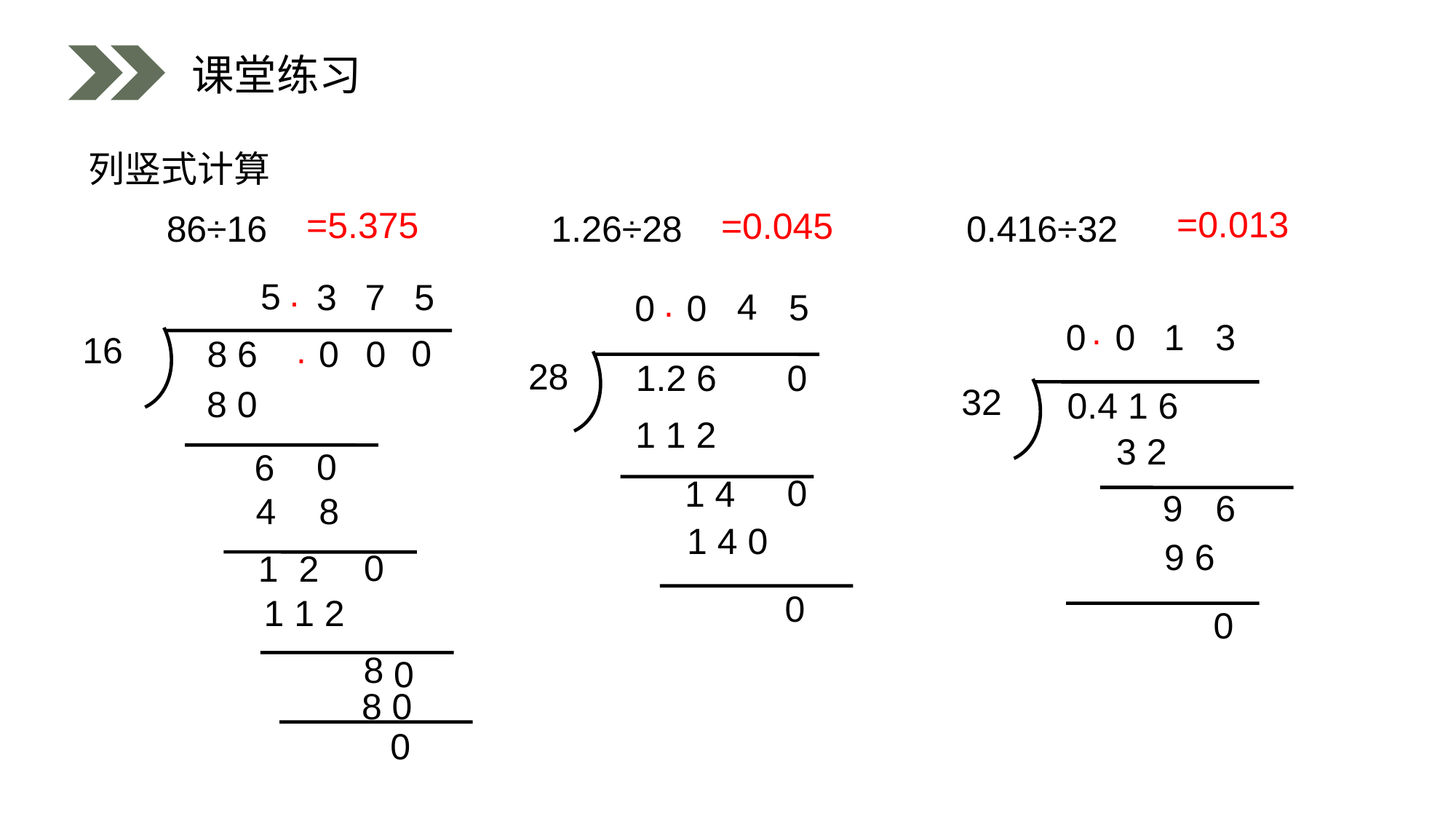

课堂练习
 列竖式计算
=0.013
=5.375
=0.045
86÷16                            1.26÷28                            0.416÷32
.
5
5
3
7
.
4
5
0
0
.
0
3
0
1
16
.
0
8 6
0
0

28
1.2 6
0

32
8 0
0.4 1 6

1 1 2
3 2
0
6

0
1 4

9
6
4
8

1 4 0
9 6
0
1  2

0
1 1 2

0

8
0

8 0
0